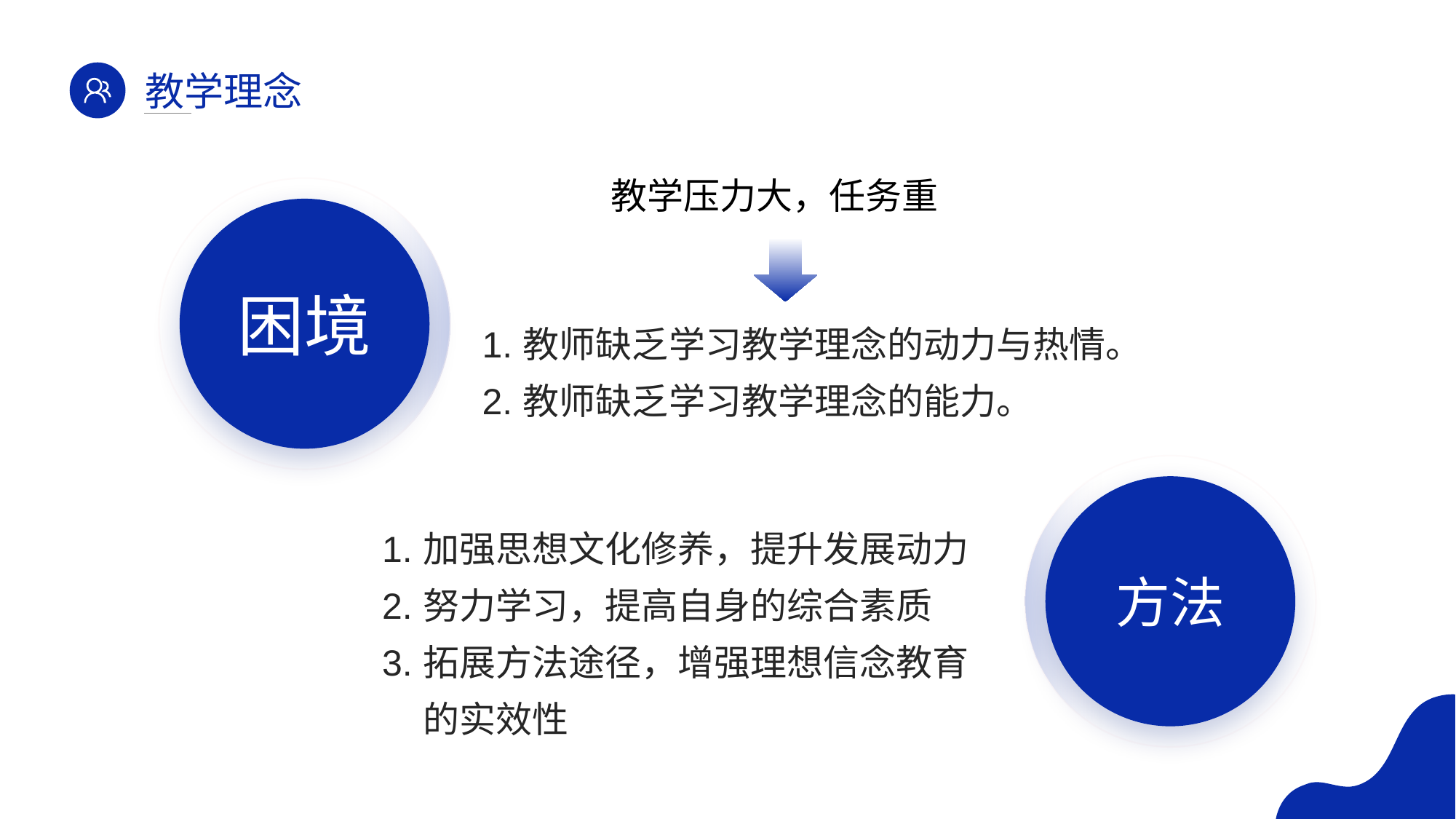

教学理念
教学压力大，任务重

困境
教师缺乏学习教学理念的动力与热情。
教师缺乏学习教学理念的能力。

方法
加强思想文化修养，提升发展动力
努力学习，提高自身的综合素质
拓展方法途径，增强理想信念教育的实效性